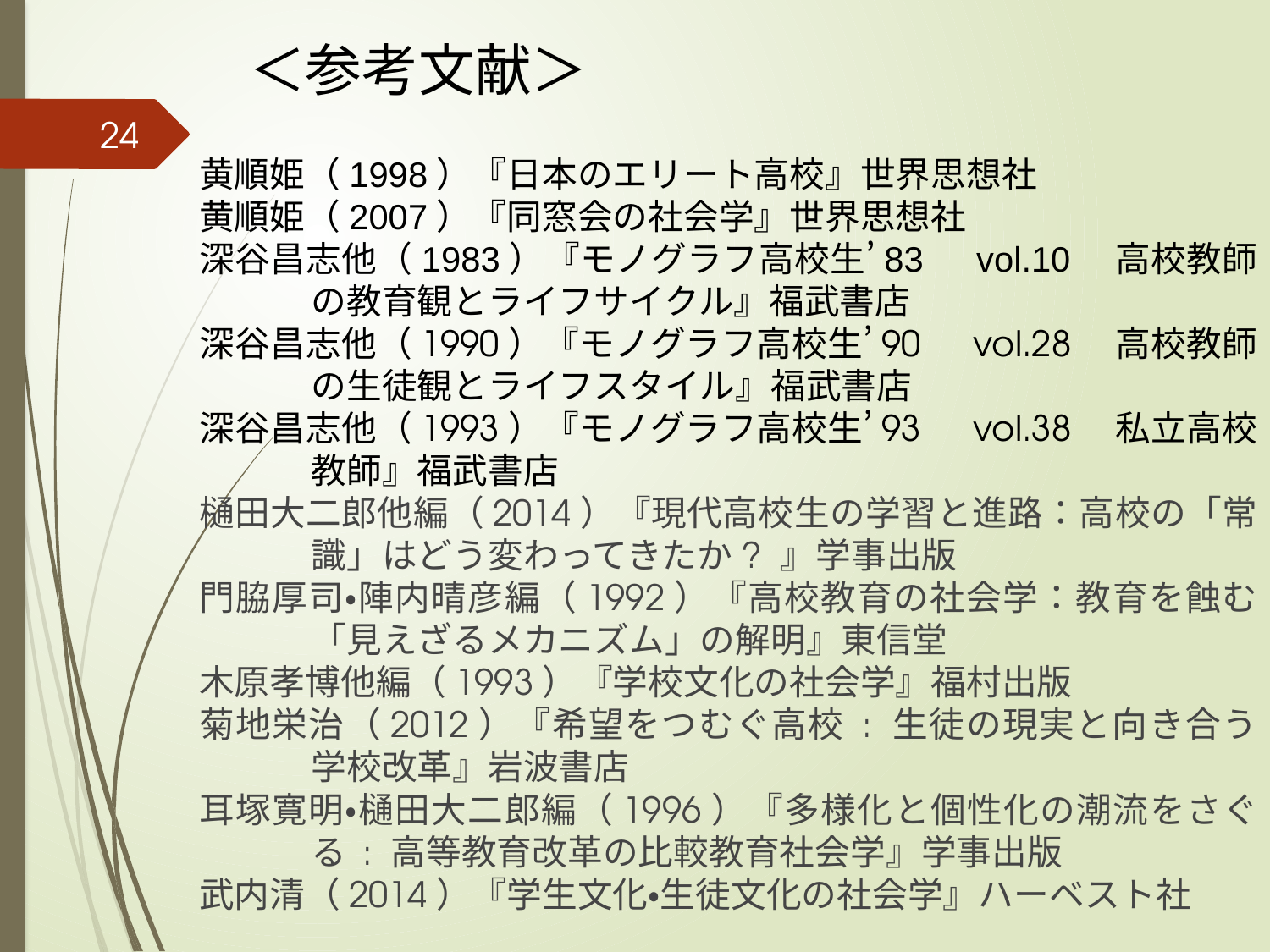

＜参考文献＞
24
黄順姫（1998）『日本のエリート高校』世界思想社
黄順姫（2007）『同窓会の社会学』世界思想社
深谷昌志他（1983）『モノグラフ高校生’83　vol.10　高校教師の教育観とライフサイクル』福武書店
深谷昌志他（1990）『モノグラフ高校生’90　vol.28　高校教師の生徒観とライフスタイル』福武書店
深谷昌志他（1993）『モノグラフ高校生’93　vol.38　私立高校教師』福武書店
樋田大二郎他編（2014）『現代高校生の学習と進路：高校の「常識」はどう変わってきたか? 』学事出版
門脇厚司・陣内晴彦編（1992）『高校教育の社会学：教育を蝕む「見えざるメカニズム」の解明』東信堂
木原孝博他編（1993）『学校文化の社会学』福村出版
菊地栄治（2012）『希望をつむぐ高校 : 生徒の現実と向き合う学校改革』岩波書店
耳塚寛明・樋田大二郎編（1996）『多様化と個性化の潮流をさぐる : 高等教育改革の比較教育社会学』学事出版
武内清（2014）『学生文化・生徒文化の社会学』ハーベスト社